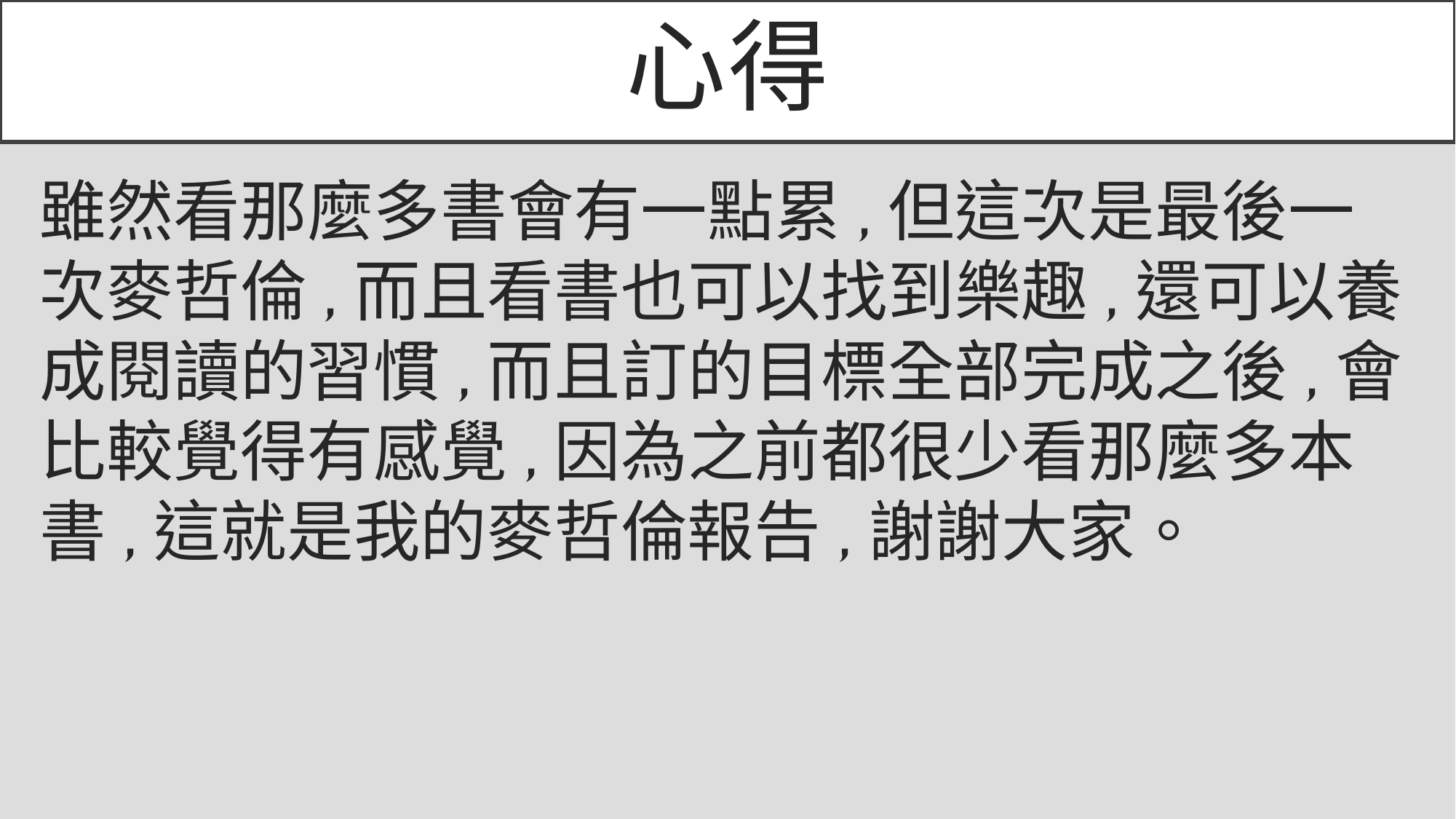

# 心得
雖然看那麼多書會有一點累,但這次是最後一次麥哲倫,而且看書也可以找到樂趣,還可以養成閱讀的習慣,而且訂的目標全部完成之後,會比較覺得有感覺,因為之前都很少看那麼多本書,這就是我的麥哲倫報告,謝謝大家。